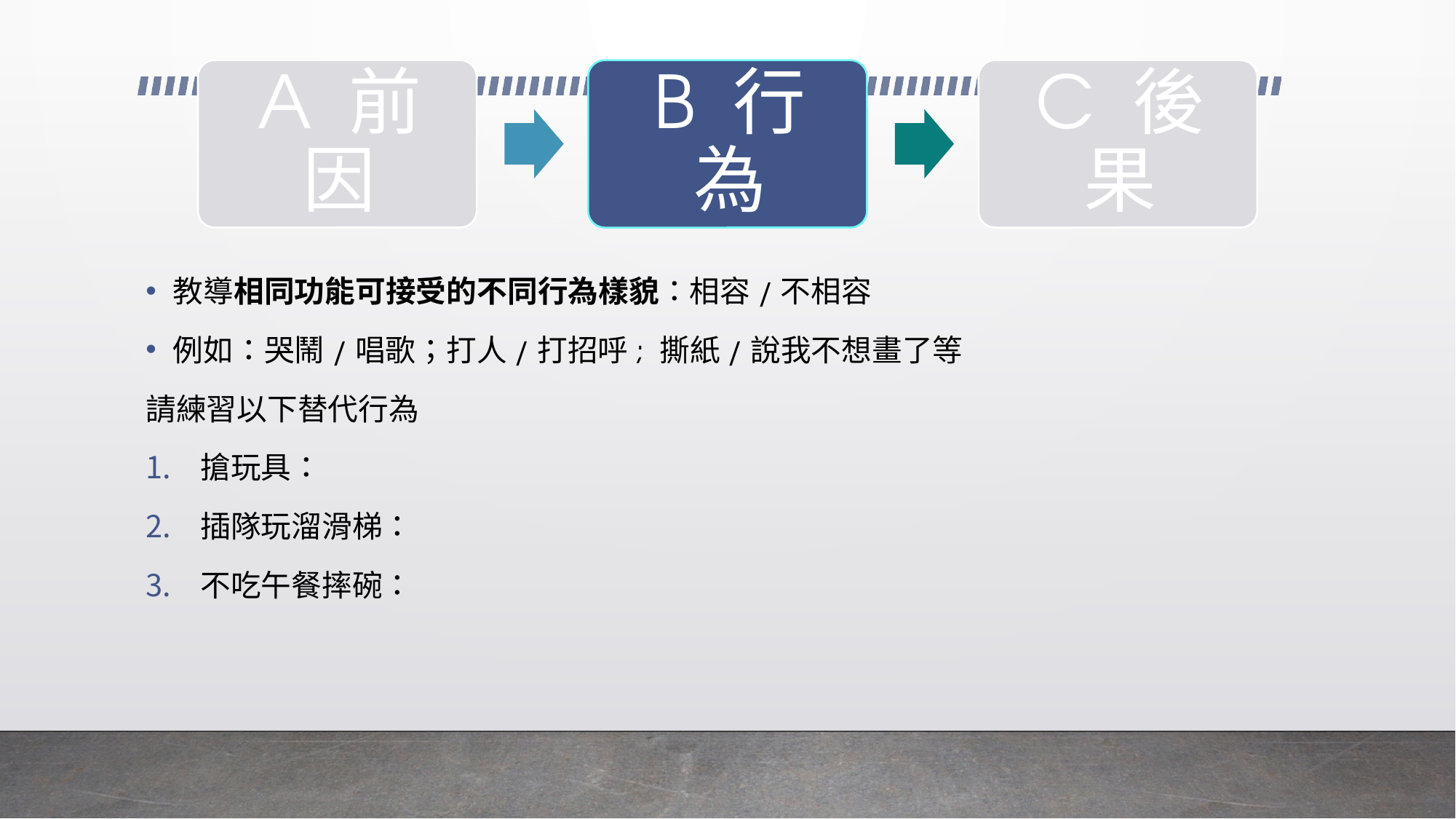

A 前因

B 行為

C 後果
教導相同功能可接受的不同行為樣貌：相容/不相容
例如：哭鬧/唱歌；打人/打招呼; 撕紙/說我不想畫了等
請練習以下替代行為
搶玩具：
插隊玩溜滑梯：
不吃午餐摔碗：